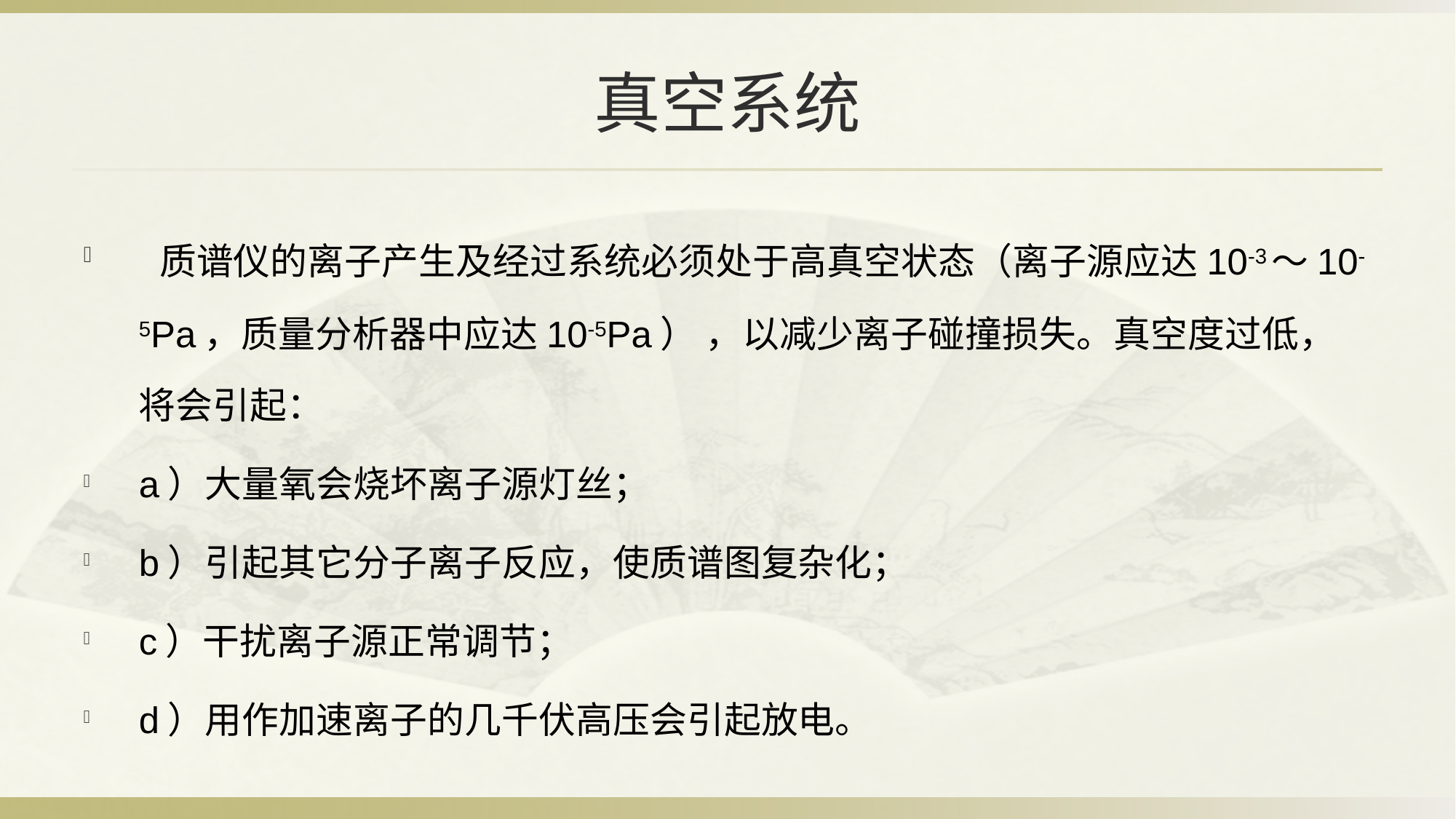

# 真空系统
 质谱仪的离子产生及经过系统必须处于高真空状态（离子源应达10-3～10-5Pa，质量分析器中应达10-5Pa） ，以减少离子碰撞损失。真空度过低，将会引起：
a）大量氧会烧坏离子源灯丝；
b）引起其它分子离子反应，使质谱图复杂化；
c）干扰离子源正常调节；
d）用作加速离子的几千伏高压会引起放电。